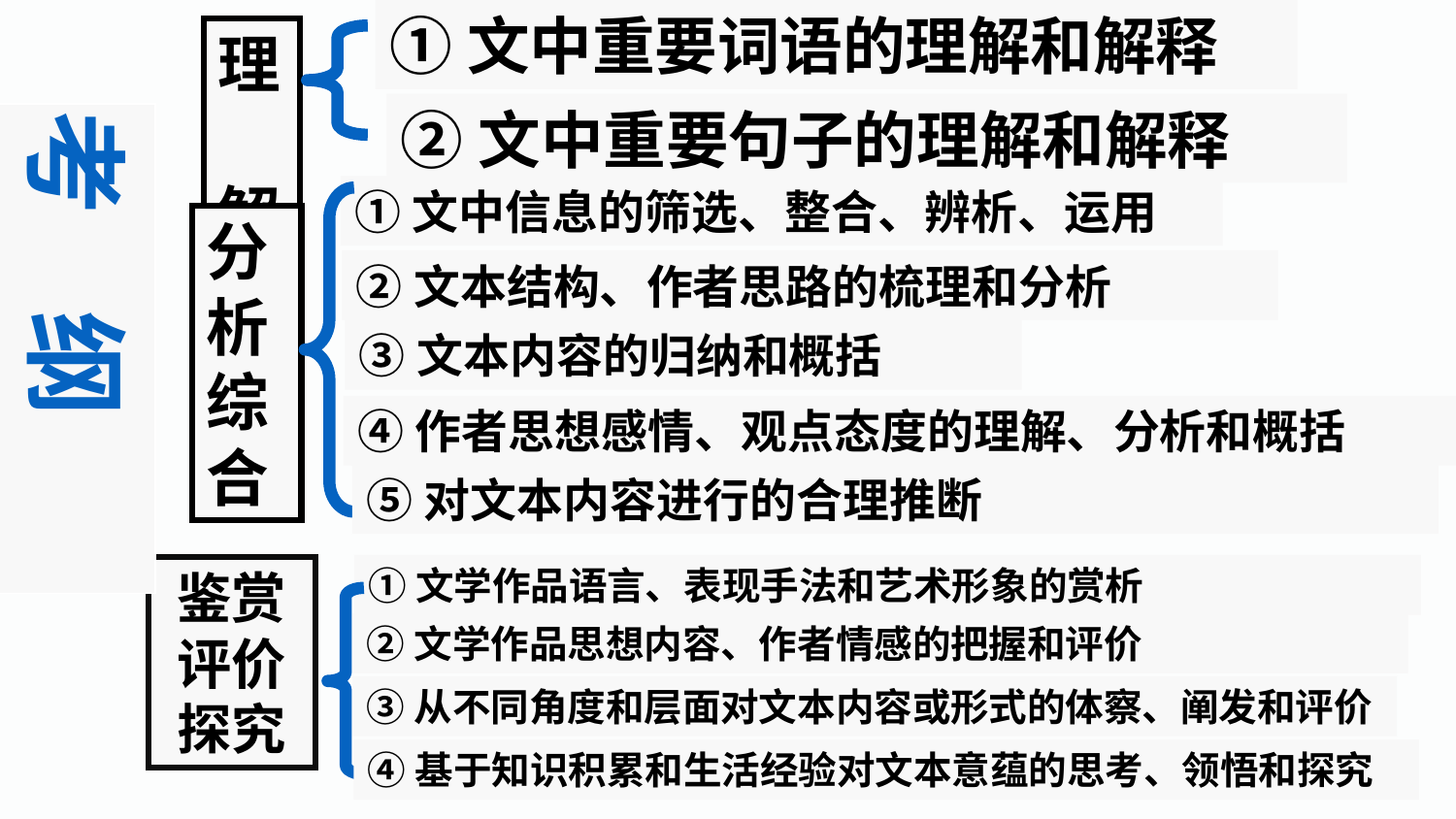

①文中重要词语的理解和解释
理  解

②文中重要句子的理解和解释
考    纲
①文中信息的筛选、整合、辨析、运用

分  析
综  合
②文本结构、作者思路的梳理和分析
③文本内容的归纳和概括
④作者思想感情、观点态度的理解、分析和概括
⑤对文本内容进行的合理推断
①文学作品语言、表现手法和艺术形象的赏析
鉴赏
评价
探究

②文学作品思想内容、作者情感的把握和评价
③从不同角度和层面对文本内容或形式的体察、阐发和评价
④基于知识积累和生活经验对文本意蕴的思考、领悟和探究